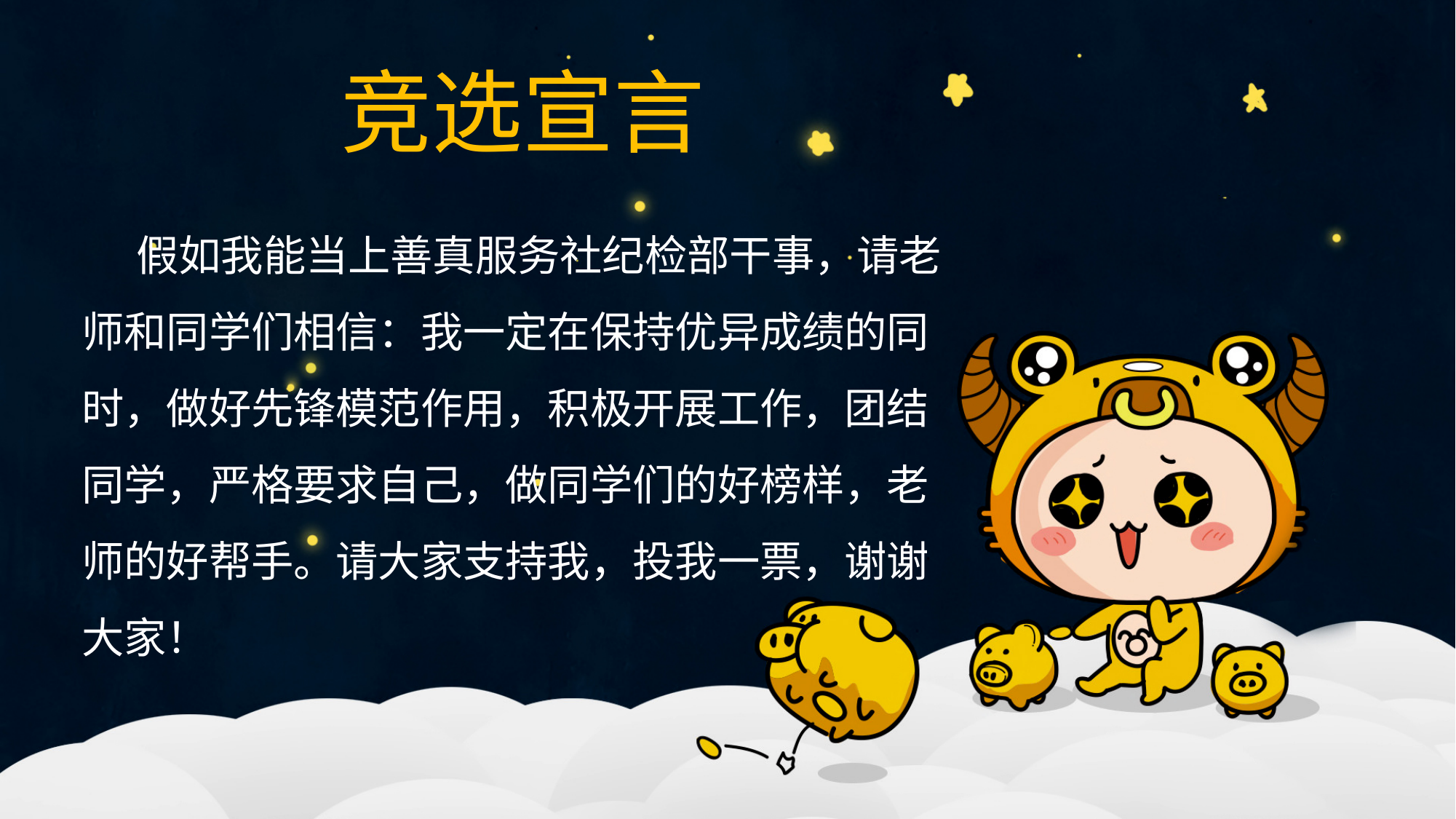

竞选宣言
假如我能当上善真服务社纪检部干事，请老师和同学们相信：我一定在保持优异成绩的同时，做好先锋模范作用，积极开展工作，团结同学，严格要求自己，做同学们的好榜样，老师的好帮手。请大家支持我，投我一票，谢谢大家！